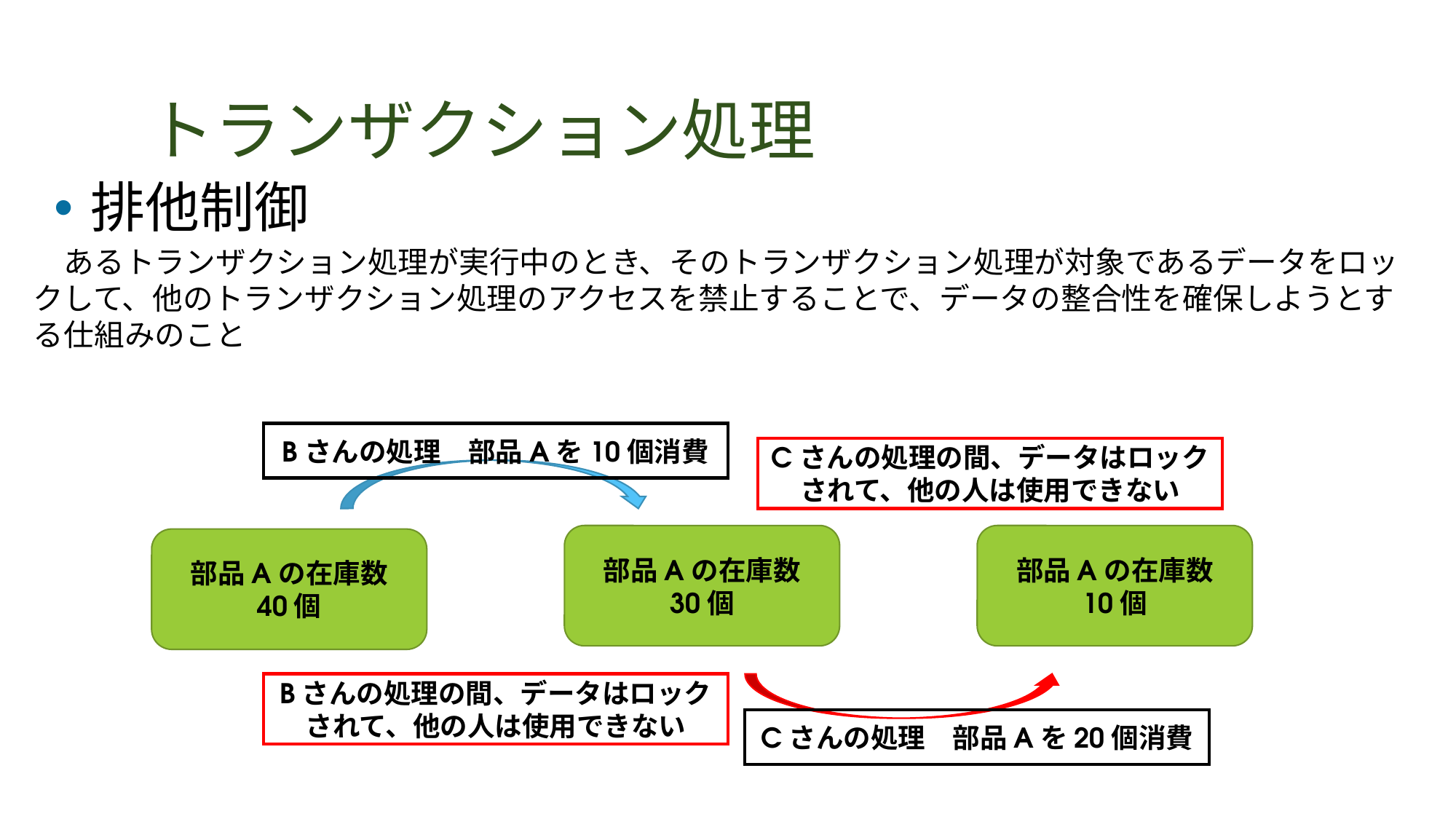

# トランザクション処理
排他制御
　あるトランザクション処理が実行中のとき、そのトランザクション処理が対象であるデータをロックして、他のトランザクション処理のアクセスを禁止することで、データの整合性を確保しようとする仕組みのこと

Bさんの処理　部品Aを10個消費
Cさんの処理の間、データはロックされて、他の人は使用できない

部品Aの在庫数
30個
部品Aの在庫数
10個
部品Aの在庫数
40個
Bさんの処理の間、データはロックされて、他の人は使用できない

Cさんの処理　部品Aを20個消費